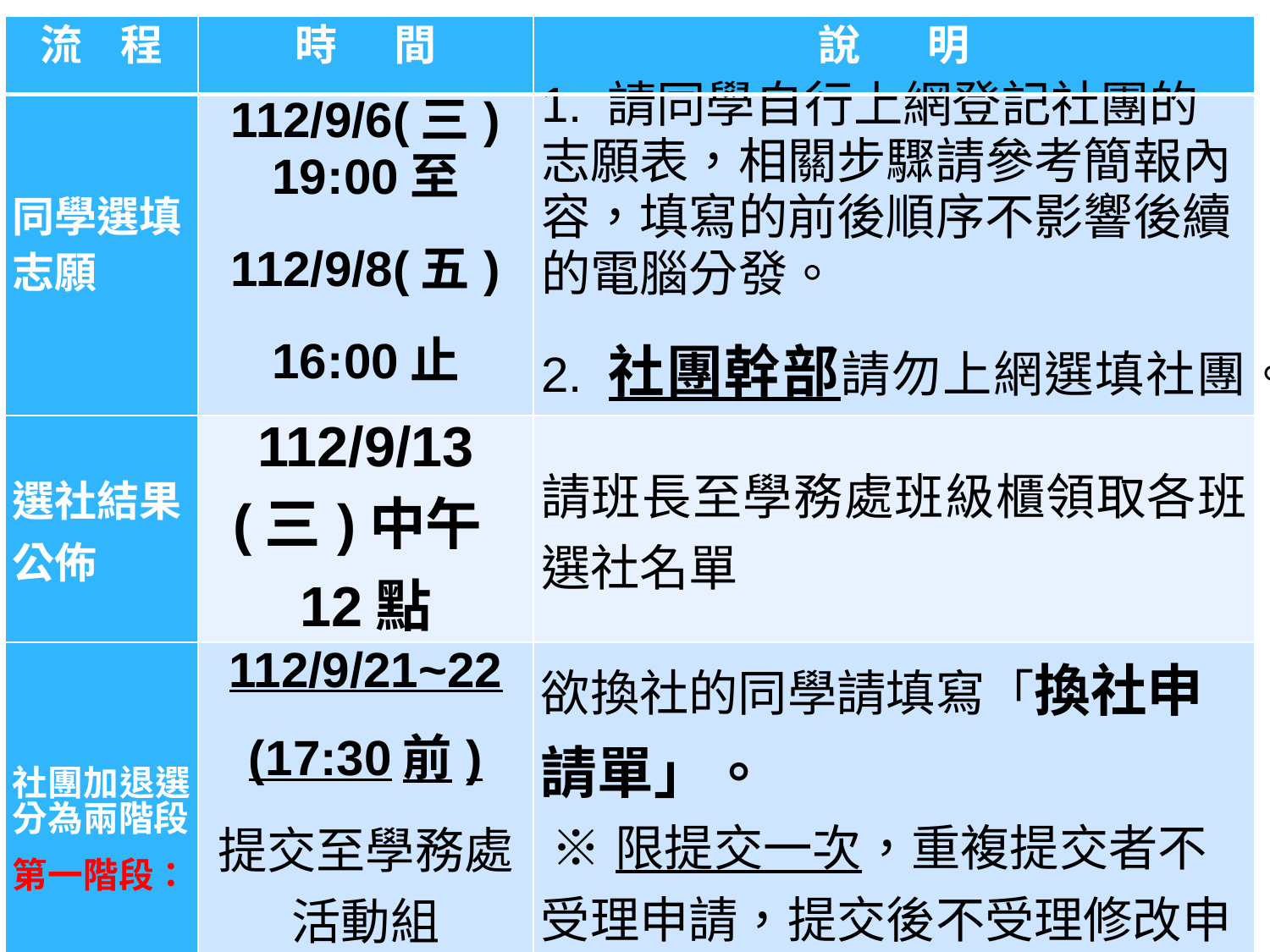

| 流   程 | 時    間 | 說     明 |
| --- | --- | --- |
| 同學選填 志願 | 112/9/6(三) 19:00至 112/9/8(五) 16:00止 | 1. 請同學自行上網登記社團的 志願表，相關步驟請參考簡報內 容，填寫的前後順序不影響後續 的電腦分發。 2. 社團幹部請勿上網選填社團。 |
| 選社結果公佈 | 112/9/13(三)中午12點 | 請班長至學務處班級櫃領取各班選社名單 |
| 社團加退選分為兩階段: 第一階段： | 112/9/21~22 (17:30前) 提交至學務處活動組 (逾時不受理申請) | 欲換社的同學請填寫「換社申請單」。 ※限提交一次，重複提交者不受理申請，提交後不受理修改申請單。 |